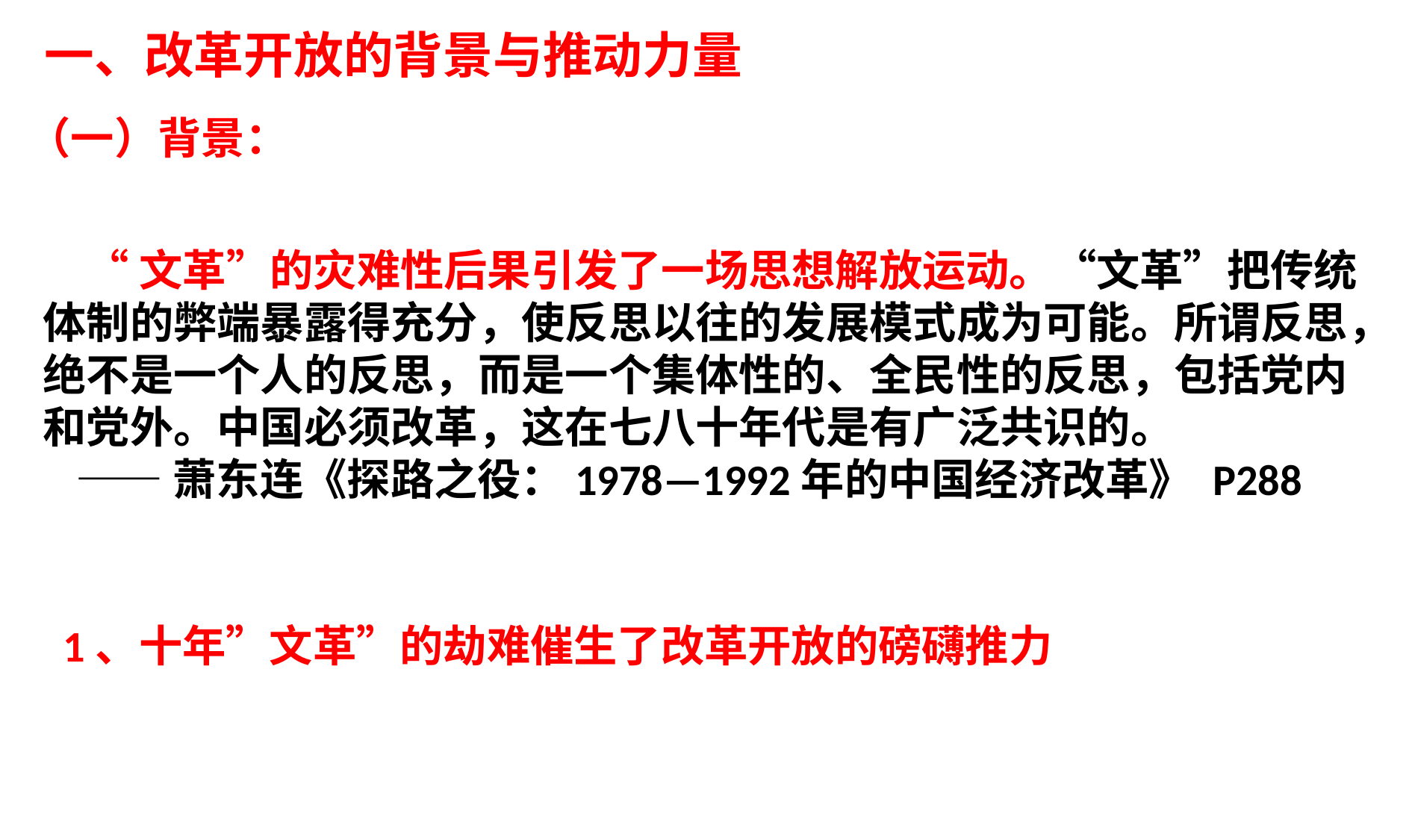

一、改革开放的背景与推动力量
（一）背景：
 “文革”的灾难性后果引发了一场思想解放运动。“文革”把传统体制的弊端暴露得充分，使反思以往的发展模式成为可能。所谓反思，绝不是一个人的反思，而是一个集体性的、全民性的反思，包括党内和党外。中国必须改革，这在七八十年代是有广泛共识的。
——萧东连《探路之役：1978—1992年的中国经济改革》 P288
1、十年”文革”的劫难催生了改革开放的磅礴推力